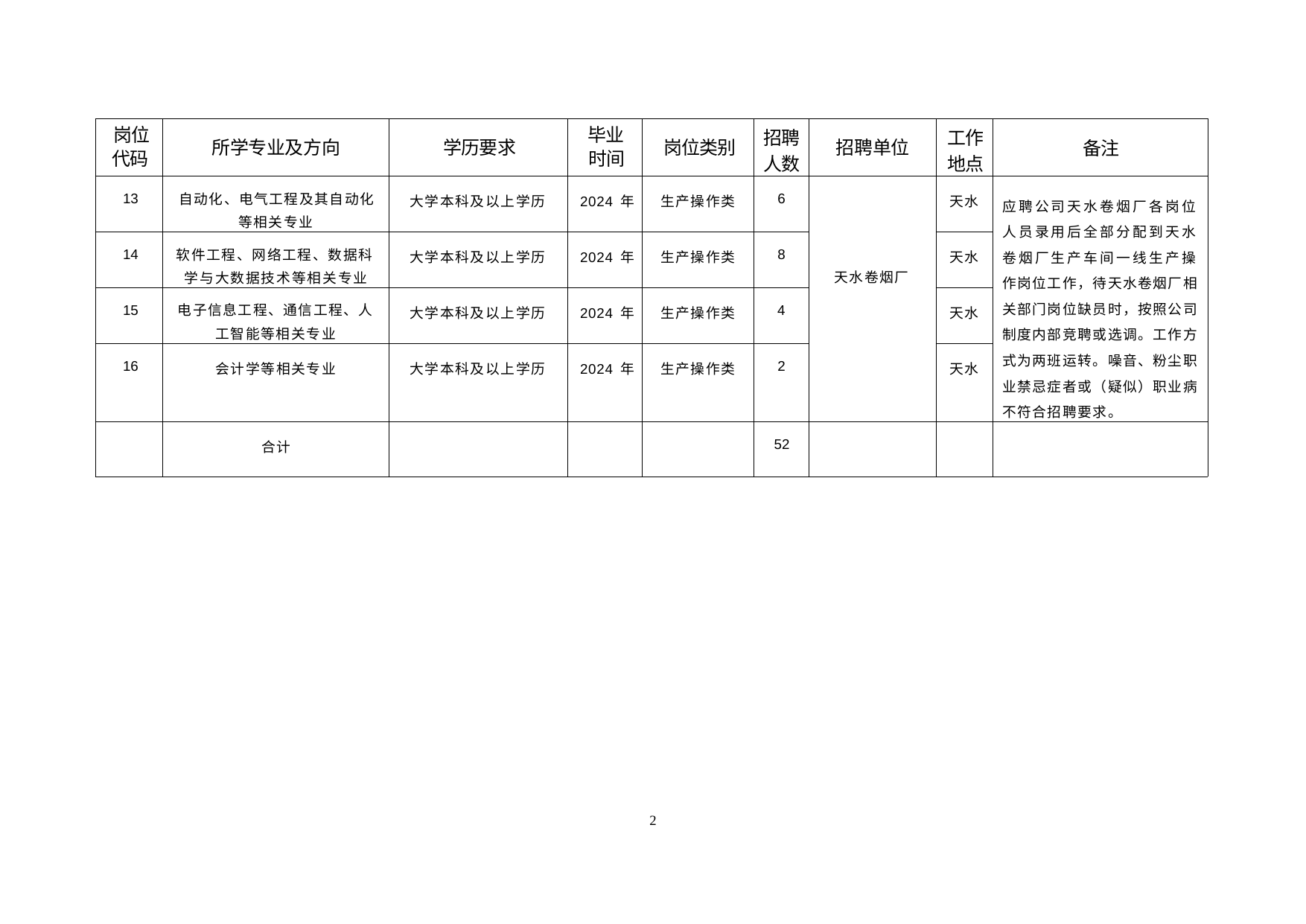

| 岗位 代码 | 所学专业及方向 | 学历要求 | 毕业 时间 | 岗位类别 | 招聘 人数 | 招聘单位 | 工作 地点 | 备注 |
| --- | --- | --- | --- | --- | --- | --- | --- | --- |
| 13 | 自动化、电气工程及其自动化 等相关专业 | 大学本科及以上学历 | 2024 年 | 生产操作类 | 6 | 天水卷烟厂 | 天水 | 应聘公司天水卷烟厂各岗位 人员录用后全部分配到天水 卷烟厂生产车间一线生产操 作岗位工作，待天水卷烟厂相 关部门岗位缺员时，按照公司 制度内部竞聘或选调。工作方 式为两班运转。噪音、粉尘职 业禁忌症者或（疑似）职业病 不符合招聘要求。 |
| 14 | 软件工程、网络工程、数据科 学与大数据技术等相关专业 | 大学本科及以上学历 | 2024 年 | 生产操作类 | 8 |  | 天水 |  |
| 15 | 电子信息工程、通信工程、人 工智能等相关专业 | 大学本科及以上学历 | 2024 年 | 生产操作类 | 4 |  | 天水 |  |
| 16 | 会计学等相关专业 | 大学本科及以上学历 | 2024 年 | 生产操作类 | 2 |  | 天水 |  |
|  | 合计 |  |  |  | 52 |  |  |  |

2